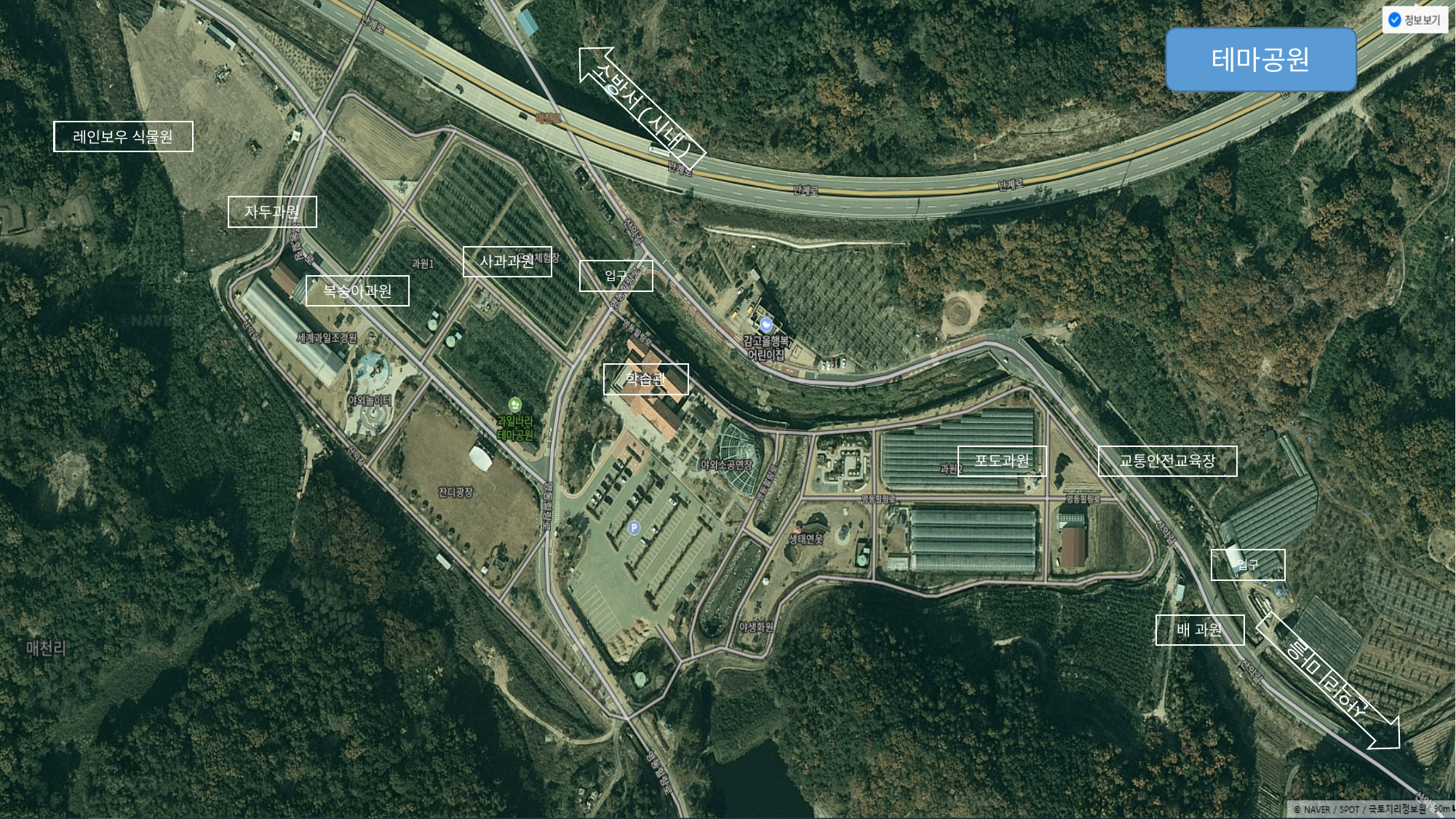

테마공원
소방서(시내)
레인보우 식물원
자두과원
사과과원
입구
복숭아과원
학습관
포도과원
교통안전교육장
입구
배 과원
산익리 마을